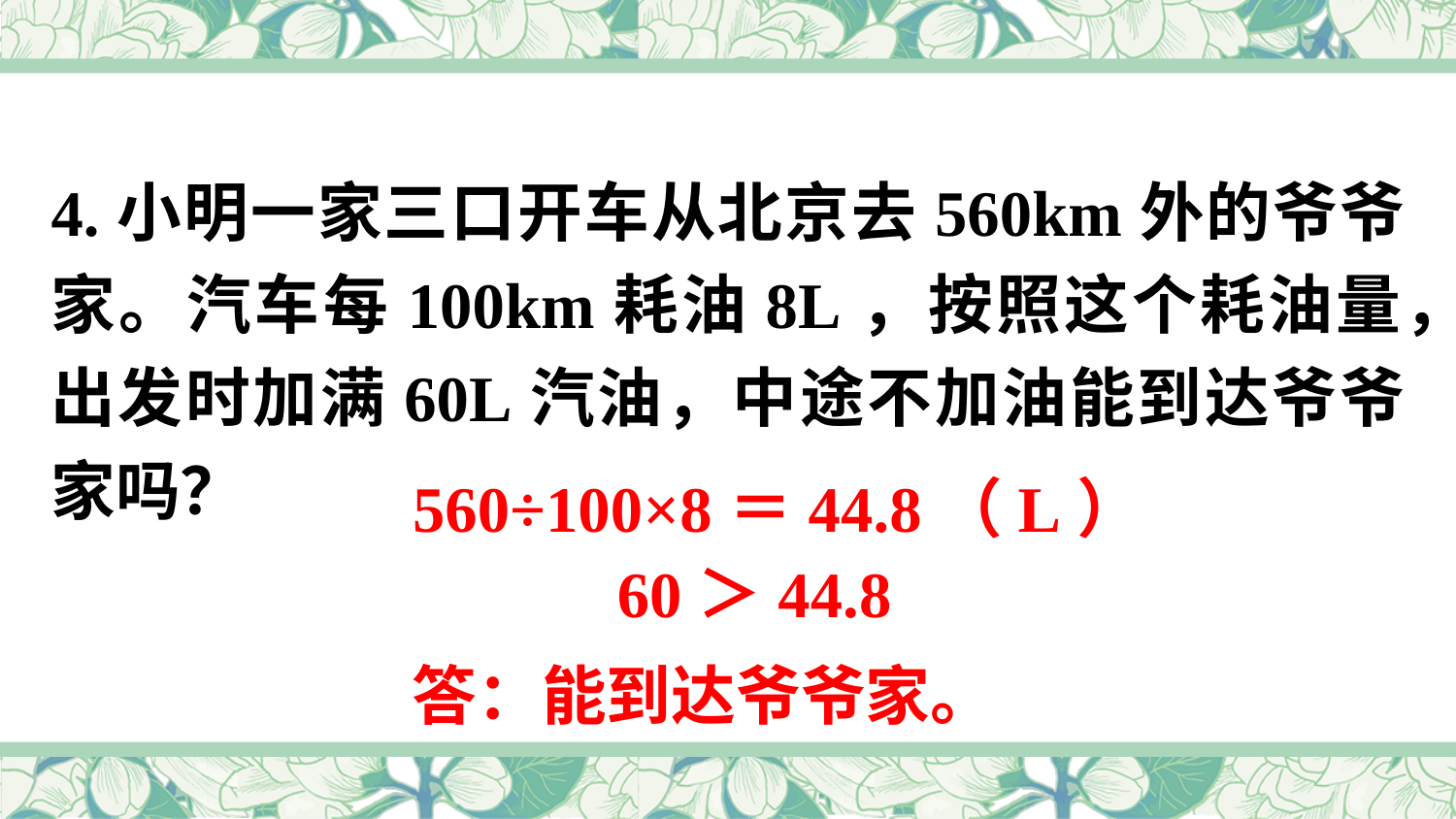

4.小明一家三口开车从北京去560km外的爷爷家。汽车每100km耗油8L，按照这个耗油量，出发时加满60L汽油，中途不加油能到达爷爷家吗？
560÷100×8＝44.8（L）
60＞44.8
答：能到达爷爷家。